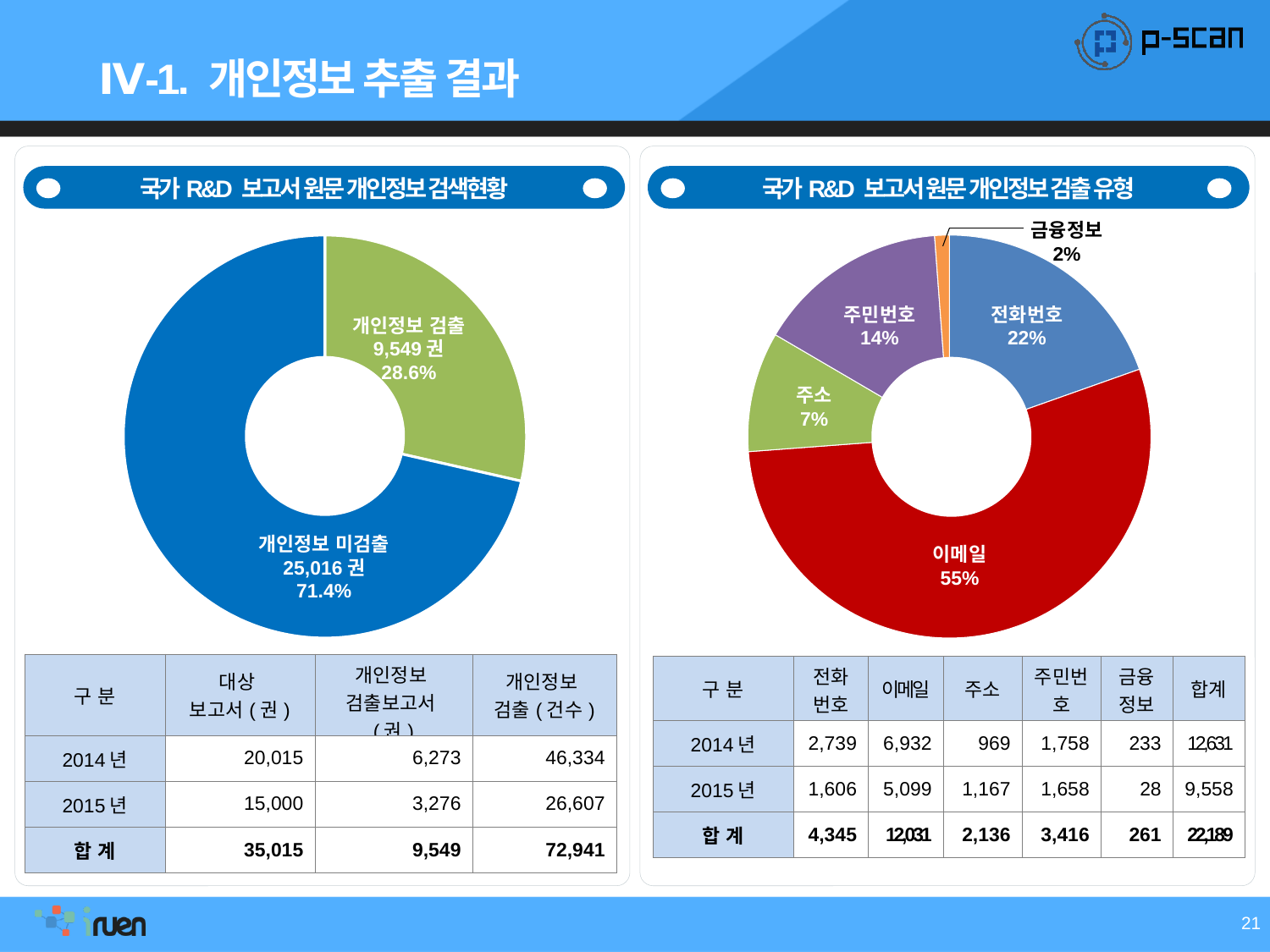

Ⅳ-1. 개인정보 추출 결과

국가R&D 보고서 원문 개인정보 검색현황

국가R&D 보고서 원문 개인정보 검출 유형

금융정보
2%

### Chart

| Category | 열1 |
|---|---|
| 1 | 9999.0 |
| 2 | 25016.0 |

### Chart

| Category | 열1 |
|---|---|
| 1 | 4345.0 |
| 2 | 12031.0 |
| 3 | 2136.0 |
| 4 | 3416.0 |
| 5 | 261.0 |
주민번호
14%
전화번호
22%
개인정보 검출
9,549권
28.6%

주소
7%
개인정보 미검출
25,016권
71.4%
이메일
55%
| 구 분 | 대상 보고서(권) | 개인정보 검출보고서(권) | 개인정보 검출(건수) |
| --- | --- | --- | --- |
| 2014년 | 20,015 | 6,273 | 46,334 |
| 2015년 | 15,000 | 3,276 | 26,607 |
| 합 계 | 35,015 | 9,549 | 72,941 |
| 구 분 | 전화번호 | 이메일 | 주소 | 주민번호 | 금융정보 | 합계 |
| --- | --- | --- | --- | --- | --- | --- |
| 2014년 | 2,739 | 6,932 | 969 | 1,758 | 233 | 12,631 |
| 2015년 | 1,606 | 5,099 | 1,167 | 1,658 | 28 | 9,558 |
| 합 계 | 4,345 | 12,031 | 2,136 | 3,416 | 261 | 22,189 |
21